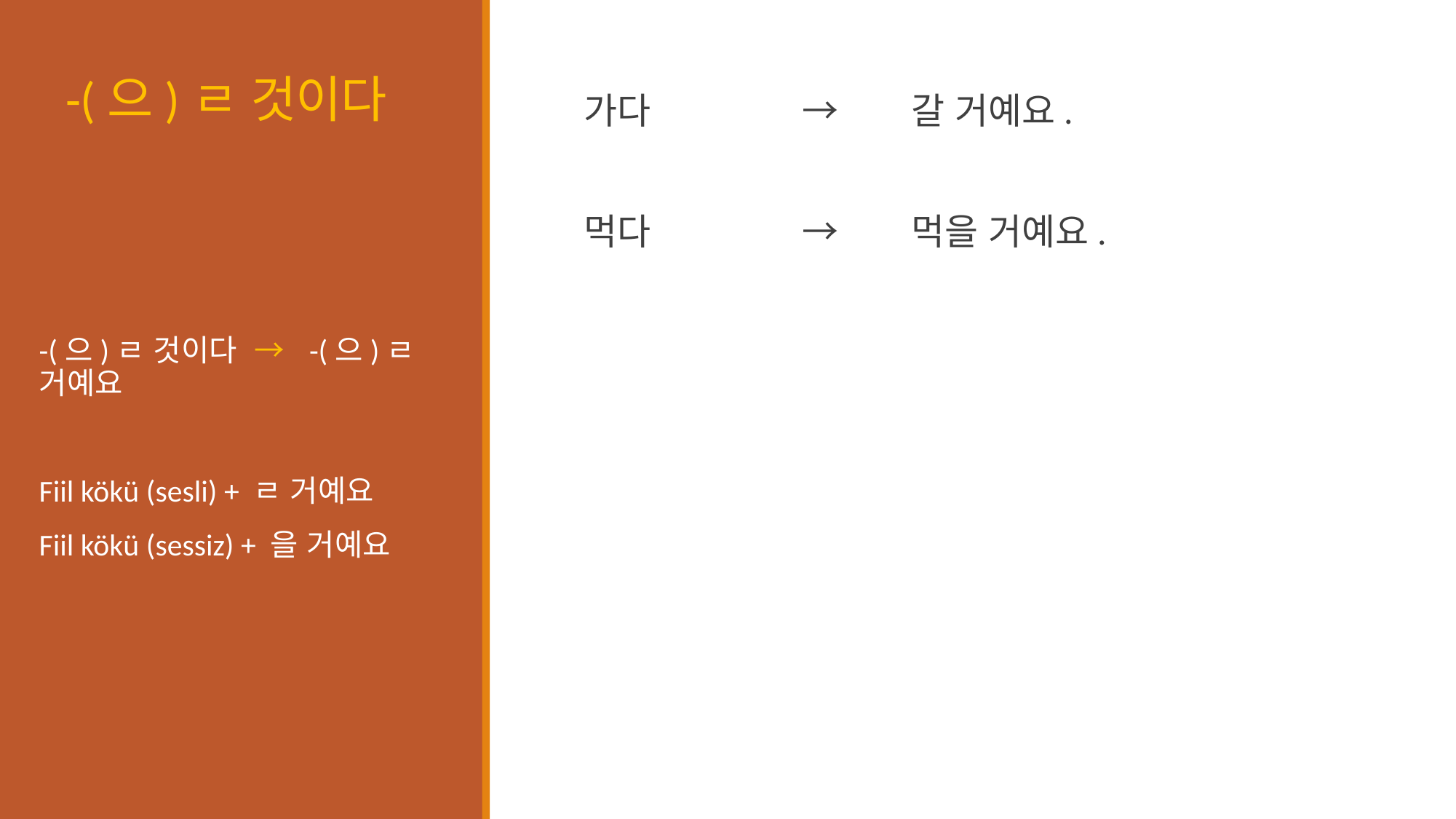

# -(으)ㄹ 것이다
가다		→	갈 거예요.

먹다		→	먹을 거예요.
-(으)ㄹ 것이다  →  -(으)ㄹ 거예요

Fiil kökü (sesli) + ㄹ 거예요
Fiil kökü (sessiz) + 을 거예요